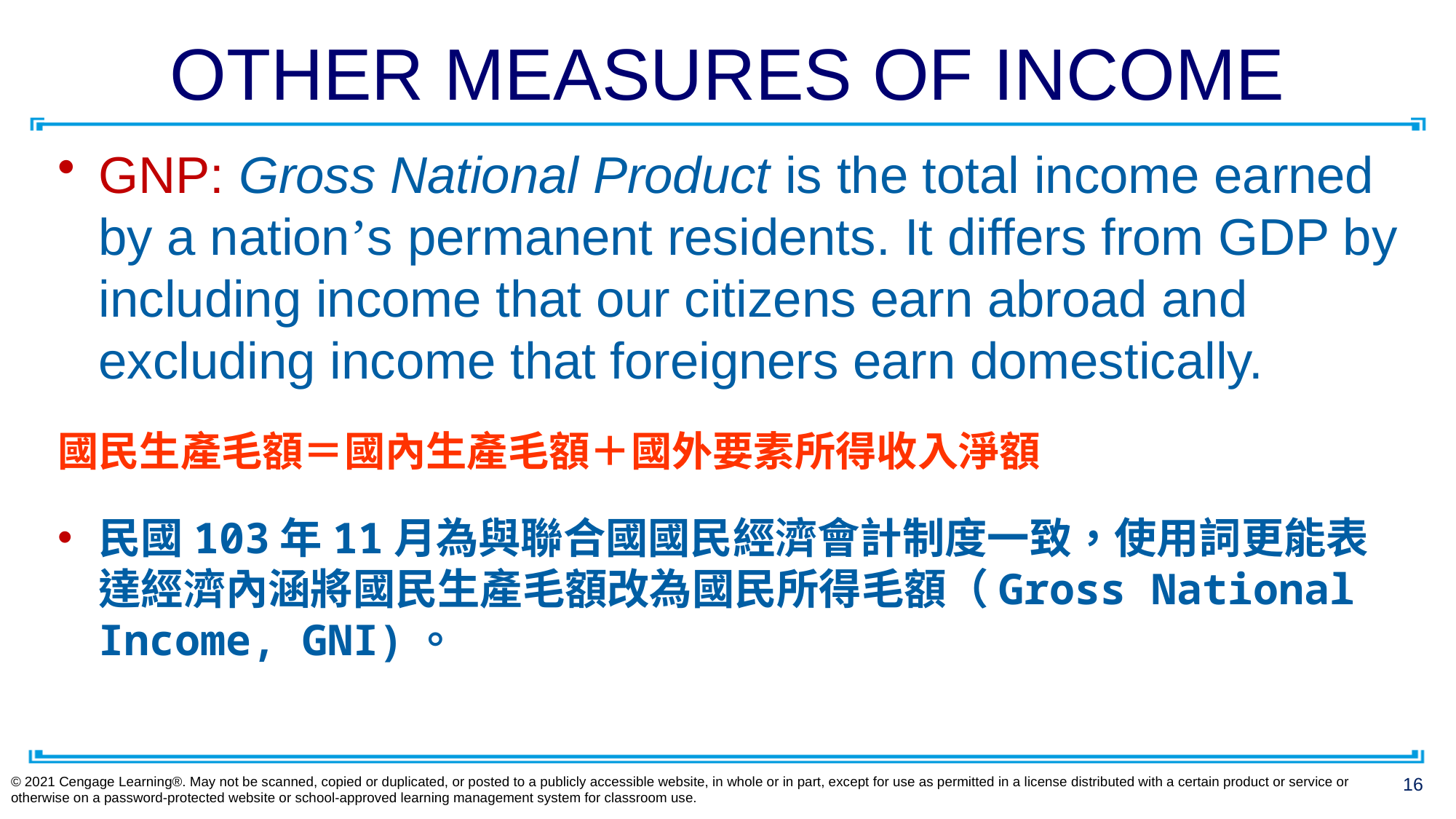

# OTHER MEASURES OF INCOME
GNP: Gross National Product is the total income earned by a nation’s permanent residents. It differs from GDP by including income that our citizens earn abroad and excluding income that foreigners earn domestically.
國民生產毛額＝國內生產毛額＋國外要素所得收入淨額
民國103年11月為與聯合國國民經濟會計制度一致，使用詞更能表達經濟內涵將國民生產毛額改為國民所得毛額（Gross National Income, GNI)。
© 2021 Cengage Learning®. May not be scanned, copied or duplicated, or posted to a publicly accessible website, in whole or in part, except for use as permitted in a license distributed with a certain product or service or otherwise on a password-protected website or school-approved learning management system for classroom use.
16